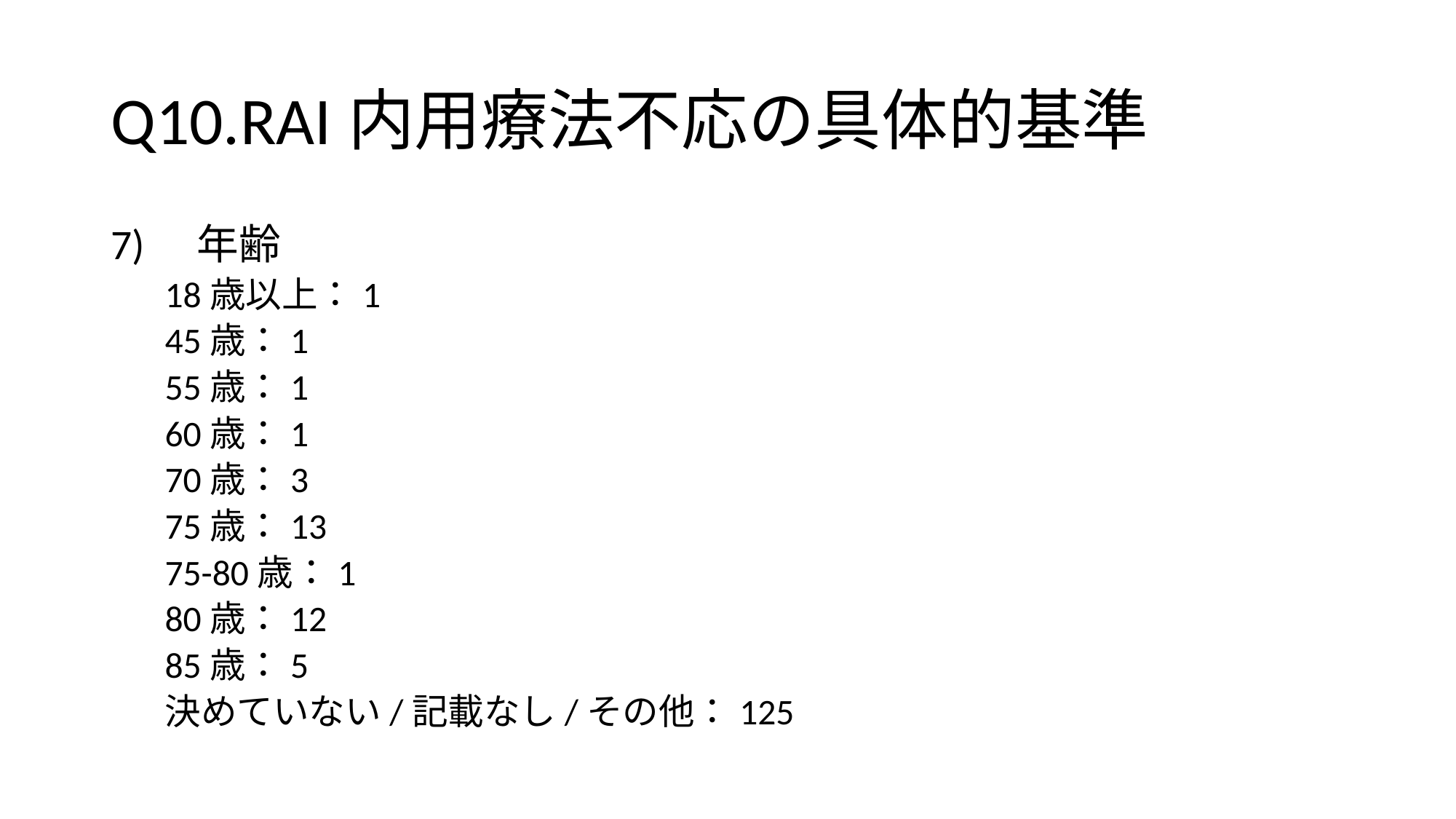

# Q10.RAI内用療法不応の具体的基準
7)　年齢
18歳以上：1
45歳：1
55歳：1
60歳：1
70歳：3
75歳：13
75-80歳：1
80歳：12
85歳：5
決めていない/記載なし/その他：125